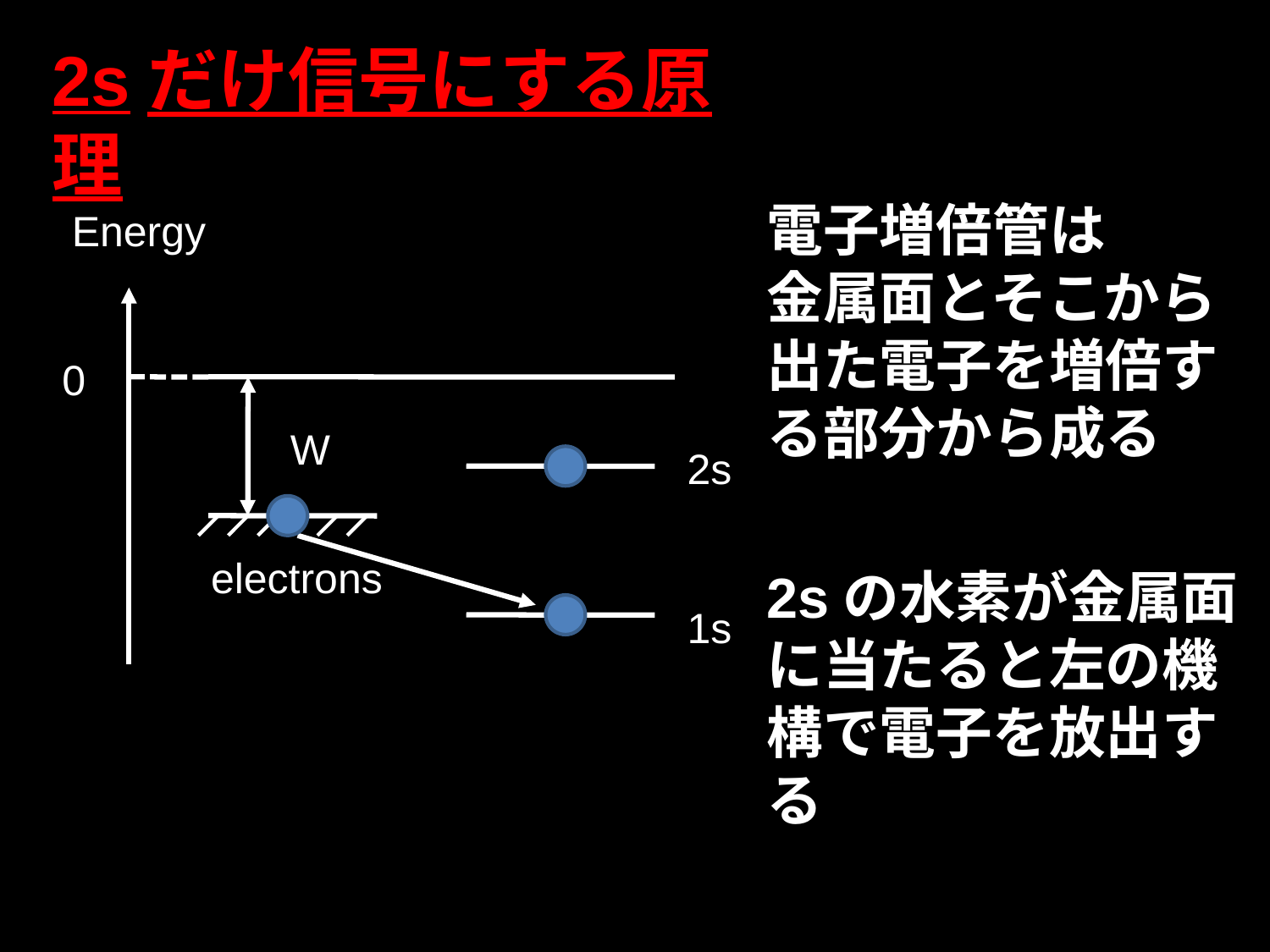

2sだけ信号にする原理
電子増倍管は
金属面とそこから出た電子を増倍する部分から成る
Energy
0
W
2s

electrons

2sの水素が金属面に当たると左の機構で電子を放出する

1s